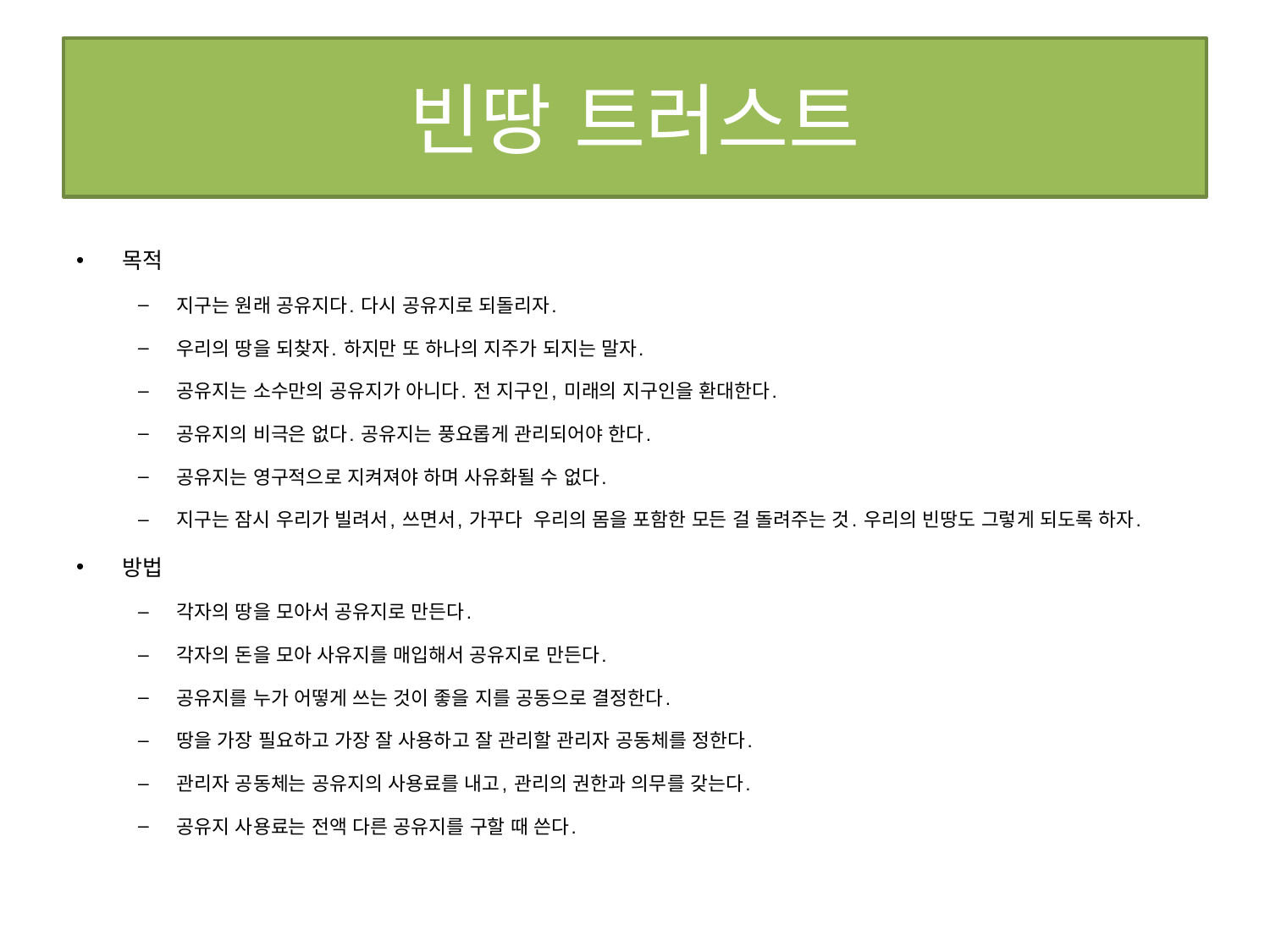

# 빈땅 트러스트
목적
지구는 원래 공유지다. 다시 공유지로 되돌리자.
우리의 땅을 되찾자. 하지만 또 하나의 지주가 되지는 말자.
공유지는 소수만의 공유지가 아니다. 전 지구인, 미래의 지구인을 환대한다.
공유지의 비극은 없다. 공유지는 풍요롭게 관리되어야 한다.
공유지는 영구적으로 지켜져야 하며 사유화될 수 없다.
지구는 잠시 우리가 빌려서, 쓰면서, 가꾸다  우리의 몸을 포함한 모든 걸 돌려주는 것. 우리의 빈땅도 그렇게 되도록 하자.
방법
각자의 땅을 모아서 공유지로 만든다.
각자의 돈을 모아 사유지를 매입해서 공유지로 만든다.
공유지를 누가 어떻게 쓰는 것이 좋을 지를 공동으로 결정한다.
땅을 가장 필요하고 가장 잘 사용하고 잘 관리할 관리자 공동체를 정한다.
관리자 공동체는 공유지의 사용료를 내고, 관리의 권한과 의무를 갖는다.
공유지 사용료는 전액 다른 공유지를 구할 때 쓴다.